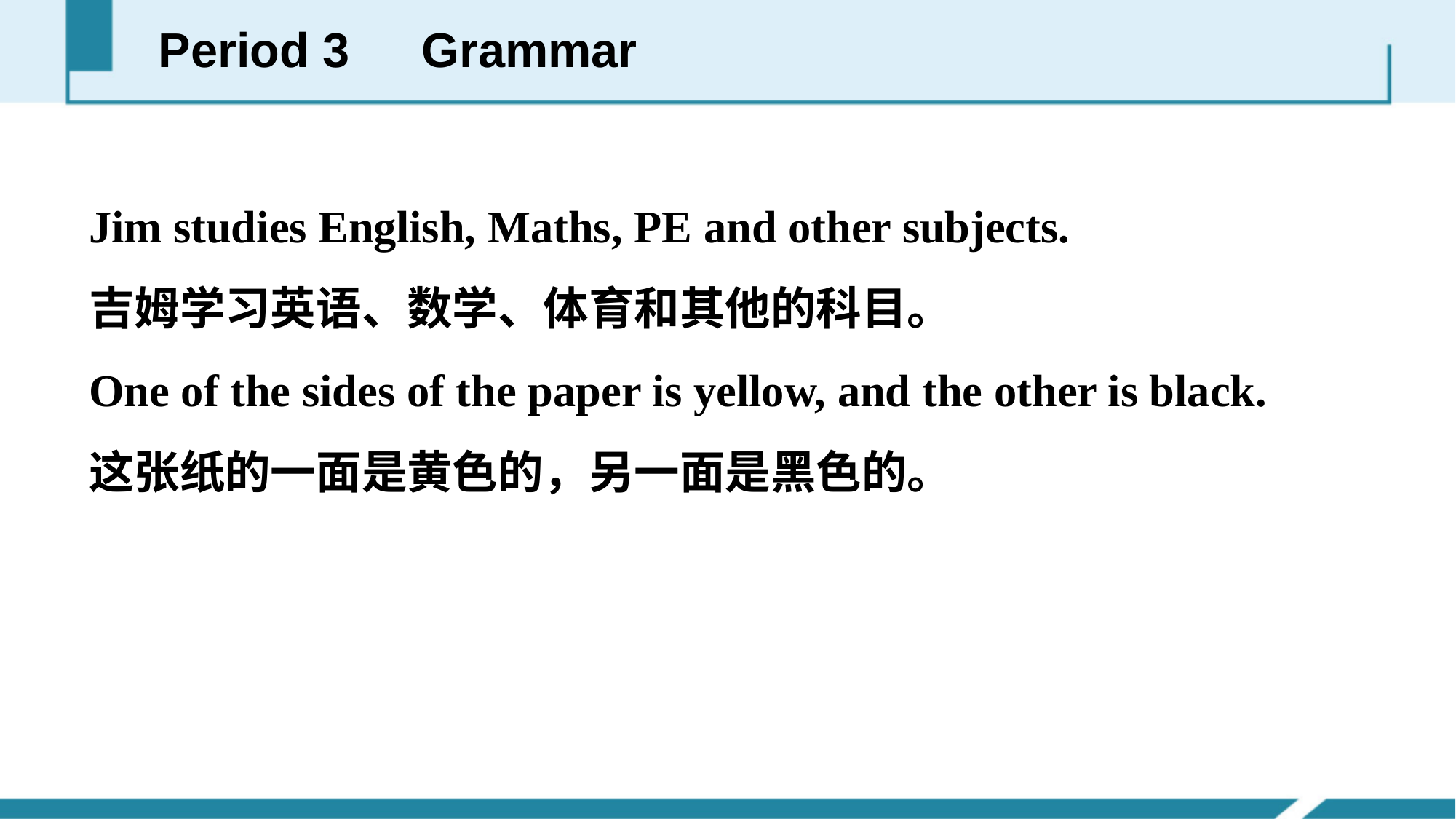

Period 3　Grammar
Jim studies English, Maths, PE and other subjects.
吉姆学习英语、数学、体育和其他的科目。
One of the sides of the paper is yellow, and the other is black.
这张纸的一面是黄色的，另一面是黑色的。